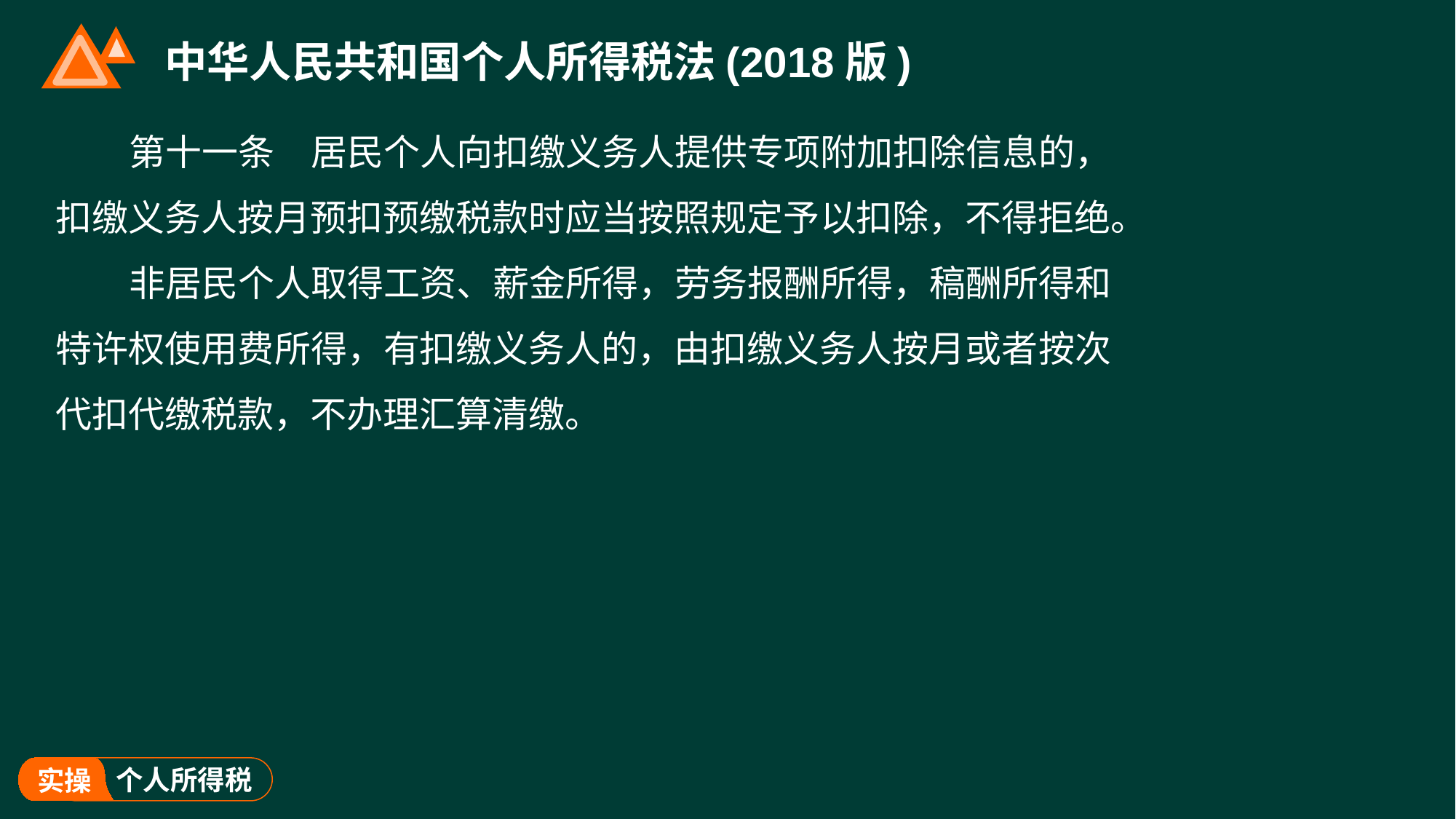

# 中华人民共和国个人所得税法(2018版)
第十一条　居民个人向扣缴义务人提供专项附加扣除信息的，扣缴义务人按月预扣预缴税款时应当按照规定予以扣除，不得拒绝。
非居民个人取得工资、薪金所得，劳务报酬所得，稿酬所得和特许权使用费所得，有扣缴义务人的，由扣缴义务人按月或者按次代扣代缴税款，不办理汇算清缴。